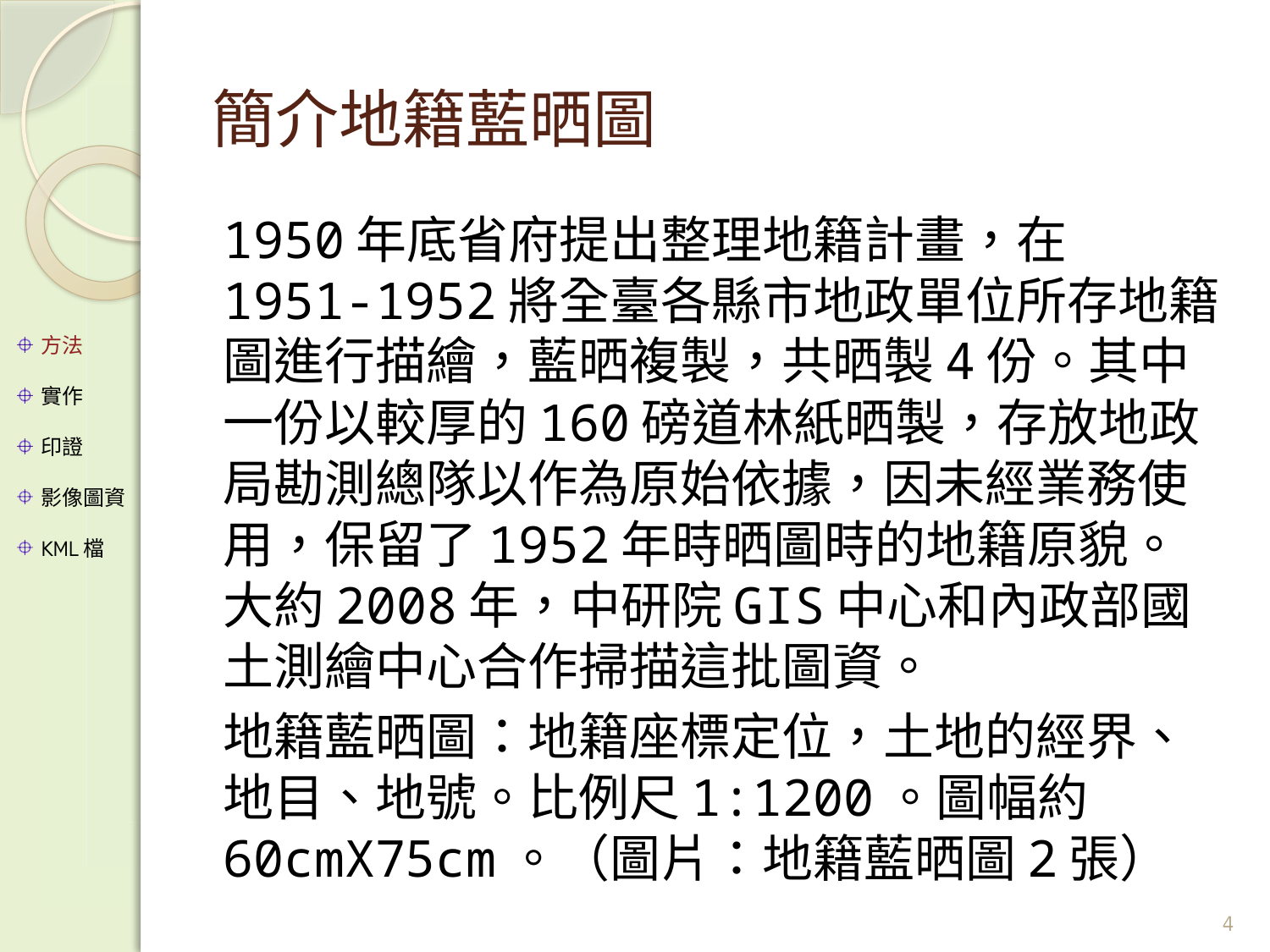

# 簡介地籍藍晒圖
1950年底省府提出整理地籍計畫，在1951-1952將全臺各縣市地政單位所存地籍圖進行描繪，藍晒複製，共晒製4份。其中一份以較厚的160磅道林紙晒製，存放地政局勘測總隊以作為原始依據，因未經業務使用，保留了1952年時晒圖時的地籍原貌。大約2008年，中研院GIS中心和內政部國土測繪中心合作掃描這批圖資。
地籍藍晒圖：地籍座標定位，土地的經界、地目、地號。比例尺1:1200。圖幅約60cmX75cm。（圖片：地籍藍晒圖2張）
方法

實作

印證

影像圖資

KML檔
4